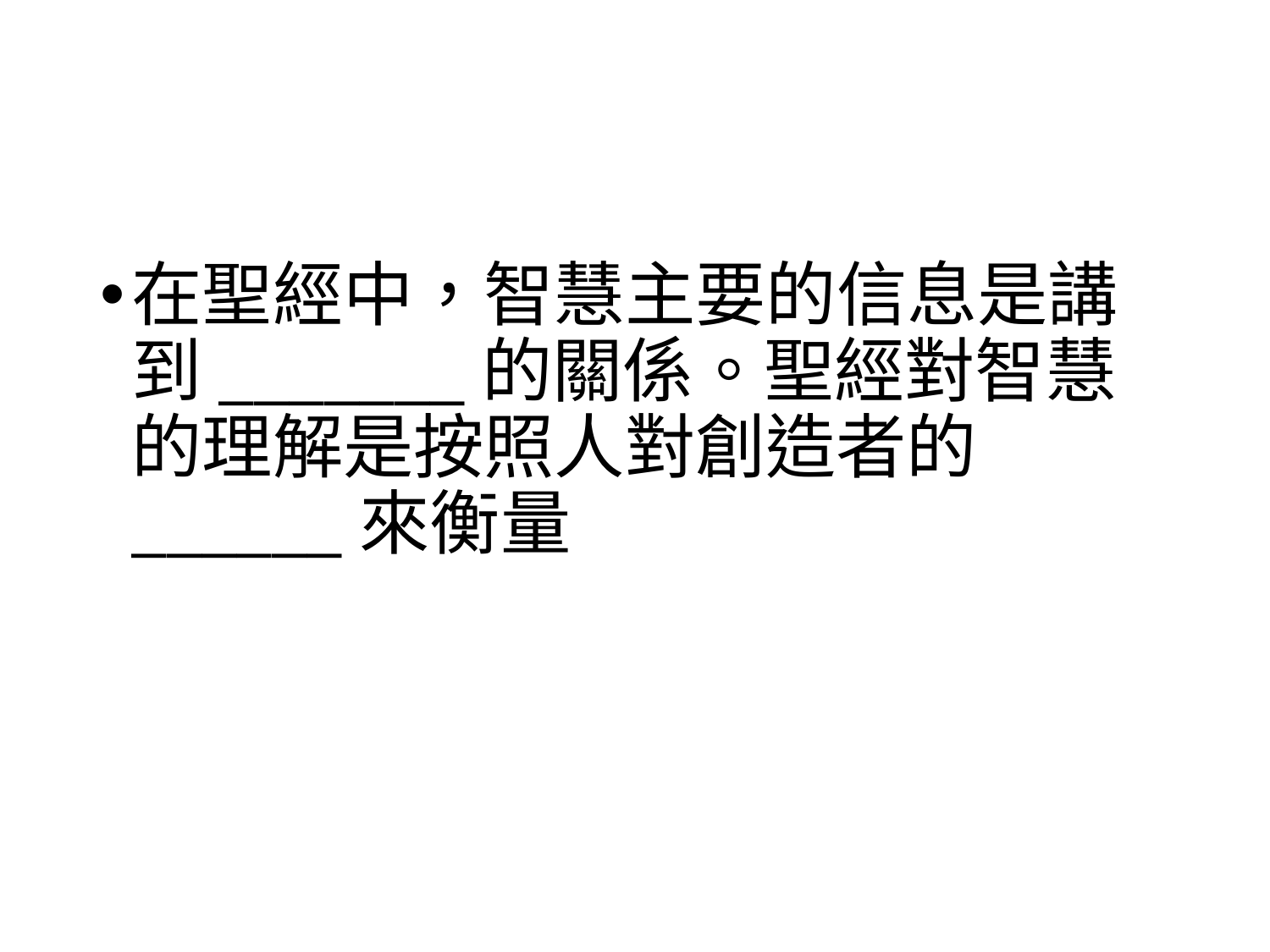

#
在聖經中，智慧主要的信息是講到_______的關係。聖經對智慧的理解是按照人對創造者的______來衡量